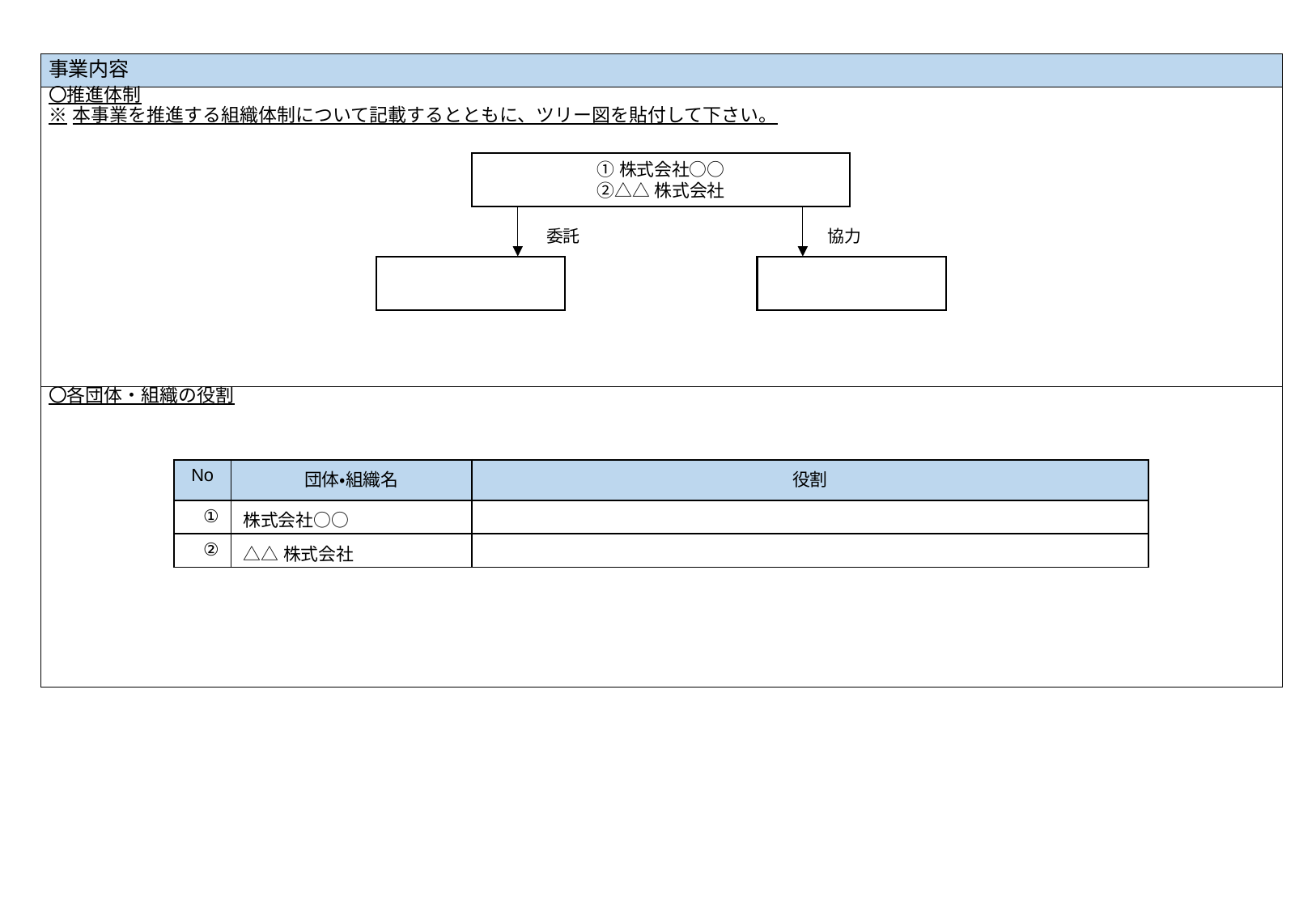

| 事業内容 |
| --- |
| 〇推進体制 ※本事業を推進する組織体制について記載するとともに、ツリー図を貼付して下さい。 |
| 〇各団体・組織の役割 |
①株式会社○○
②△△株式会社
委託
協力

| No | 団体・組織名 | 役割 |
| --- | --- | --- |
| ① | 株式会社○○ |  |
| ② | △△株式会社 |  |